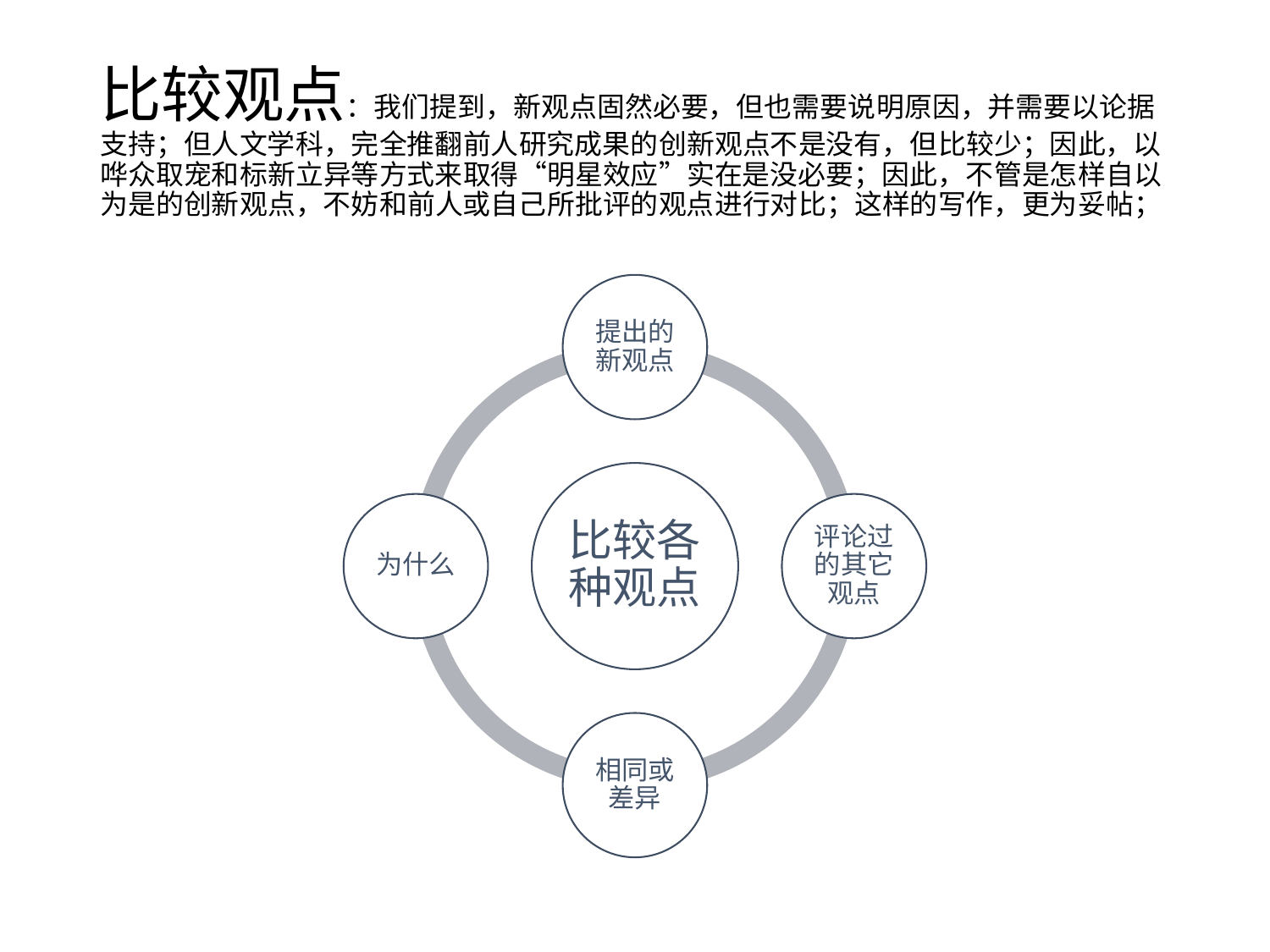

# 比较观点：我们提到，新观点固然必要，但也需要说明原因，并需要以论据支持；但人文学科，完全推翻前人研究成果的创新观点不是没有，但比较少；因此，以哗众取宠和标新立异等方式来取得“明星效应”实在是没必要；因此，不管是怎样自以为是的创新观点，不妨和前人或自己所批评的观点进行对比；这样的写作，更为妥帖；
比较各种观点
提出的新观点
评论过的其它观点
相同或差异
为什么